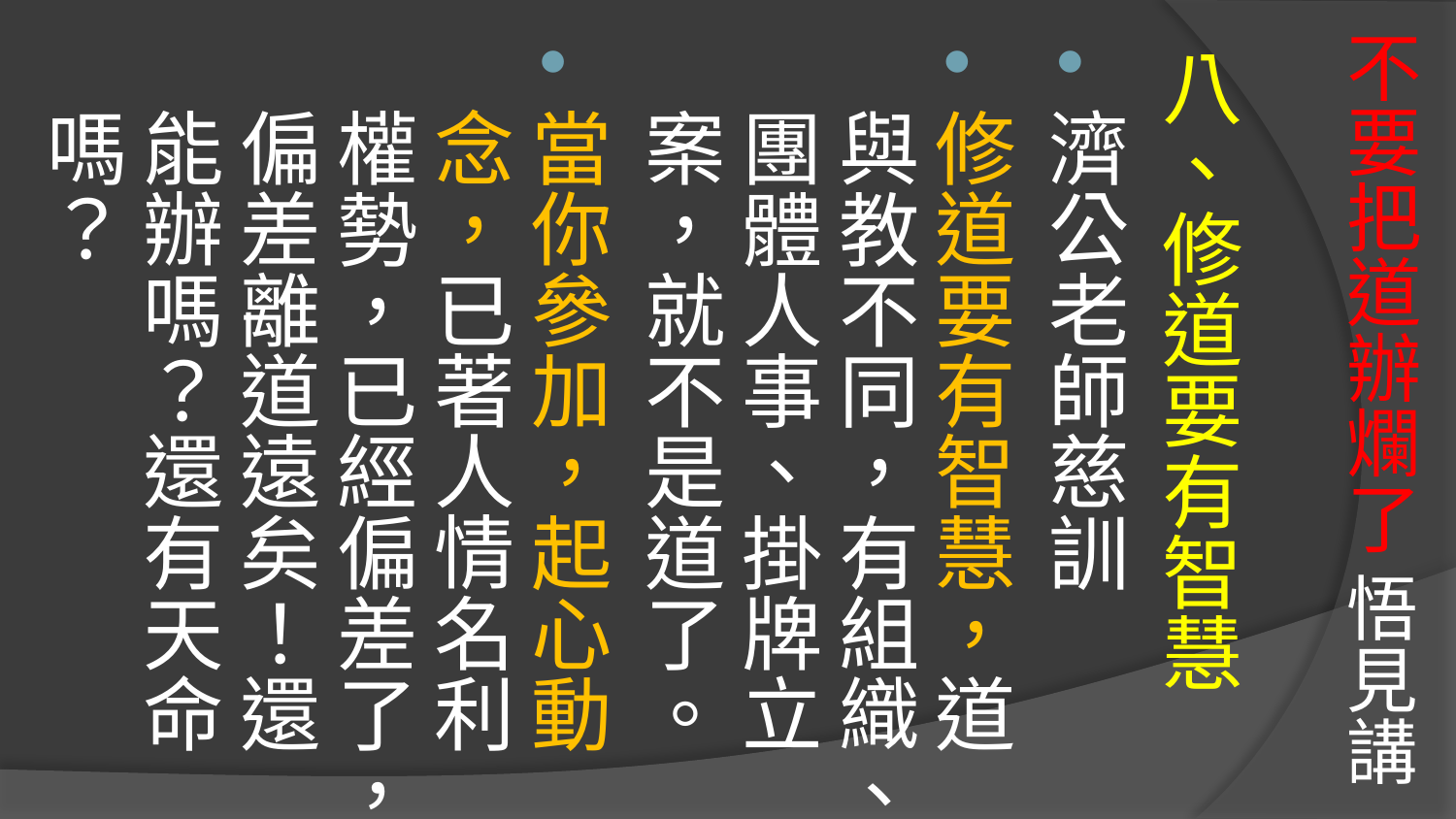

# 不要把道辦爛了 悟見講
八、修道要有智慧
濟公老師慈訓
修道要有智慧，道與教不同，有組織、團體人事、掛牌立案，就不是道了。
當你參加，起心動念，已著人情名利權勢，已經偏差了，偏差離道遠矣！還能辦嗎？還有天命嗎？